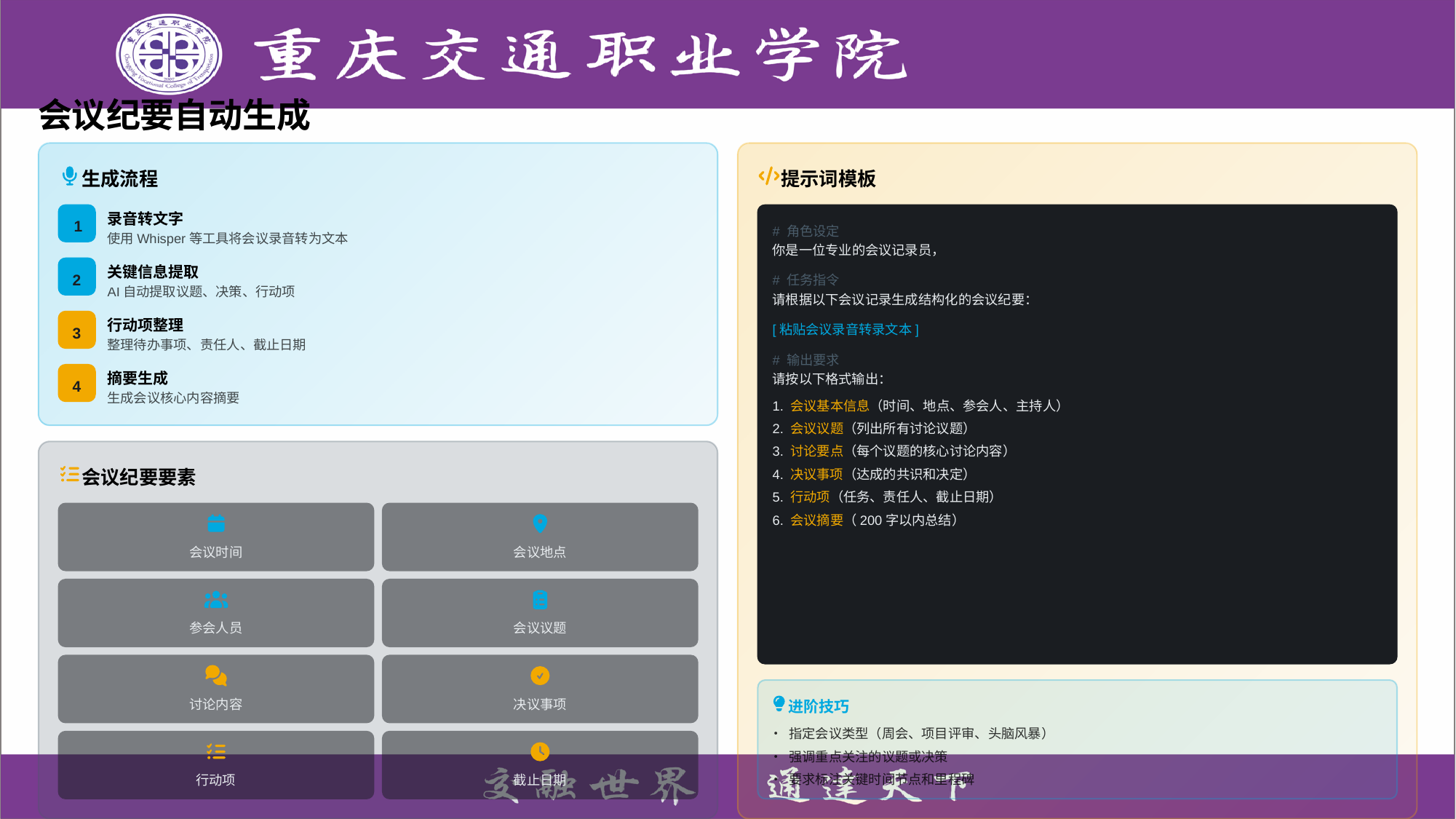

会议纪要自动生成

生成流程
提示词模板

录音转文字

1
# 角色设定
使用Whisper等工具将会议录音转为文本
你是一位专业的会议记录员，

关键信息提取
2
# 任务指令
AI自动提取议题、决策、行动项
请根据以下会议记录生成结构化的会议纪要：

行动项整理
3
[粘贴会议录音转录文本]
整理待办事项、责任人、截止日期
# 输出要求

摘要生成
请按以下格式输出：
4
生成会议核心内容摘要
1. 会议基本信息（时间、地点、参会人、主持人）
2. 会议议题（列出所有讨论议题）
3. 讨论要点（每个议题的核心讨论内容）

会议纪要要素
4. 决议事项（达成的共识和决定）

5. 行动项（任务、责任人、截止日期）

6. 会议摘要（200字以内总结）

会议时间
会议地点

参会人员
会议议题

进阶技巧
讨论内容
决议事项

• 指定会议类型（周会、项目评审、头脑风暴）

• 强调重点关注的议题或决策
• 要求标注关键时间节点和里程碑
行动项
截止日期